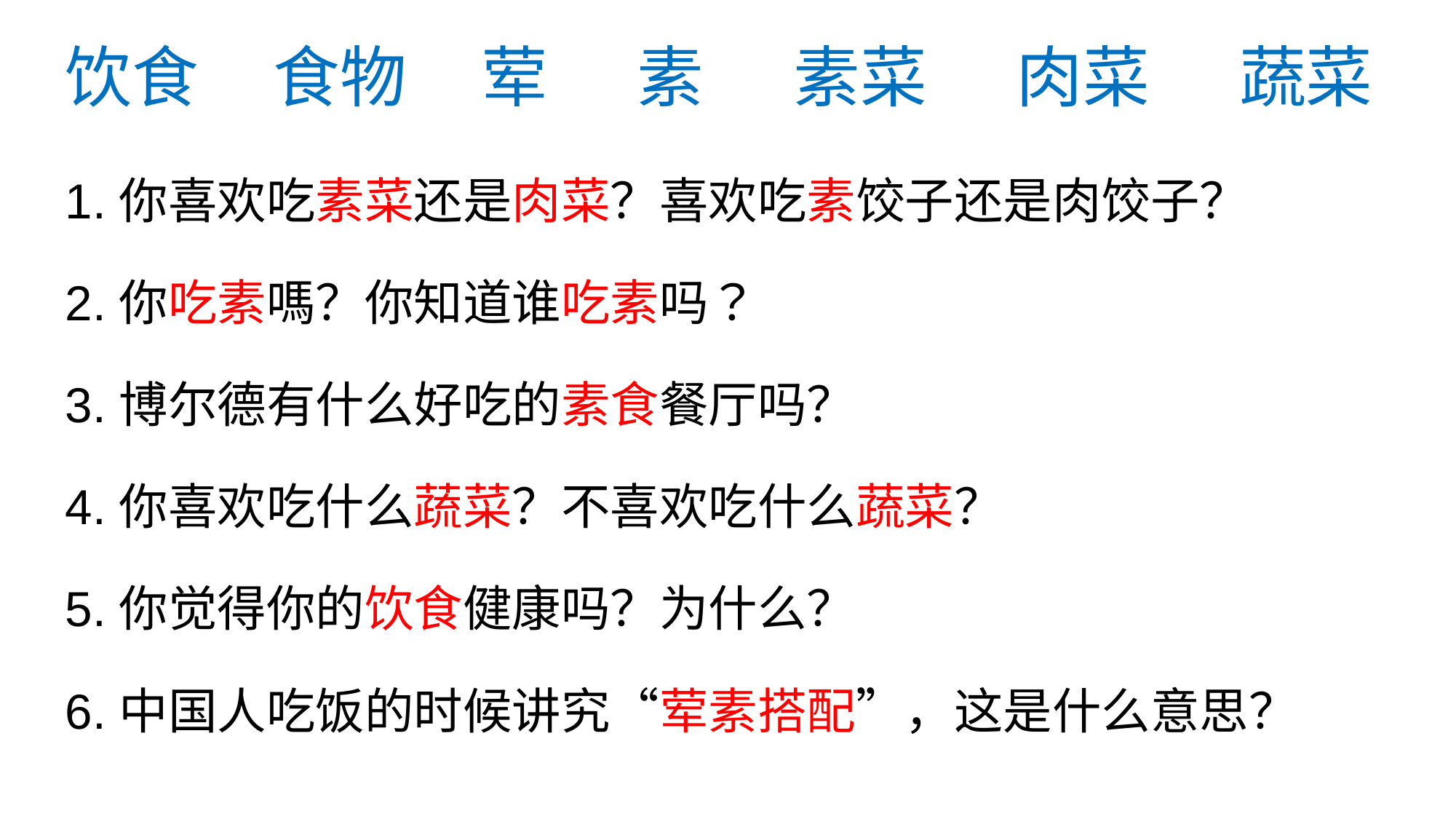

# 饮食     食物     荤      素      素菜      肉菜      蔬菜
你喜欢吃素菜还是肉菜？喜欢吃素饺子还是肉饺子？
你吃素嗎？你知道谁吃素吗？
博尔德有什么好吃的素食餐厅吗？
你喜欢吃什么蔬菜？不喜欢吃什么蔬菜？
你觉得你的饮食健康吗？为什么？
中国人吃饭的时候讲究“荤素搭配”，这是什么意思？